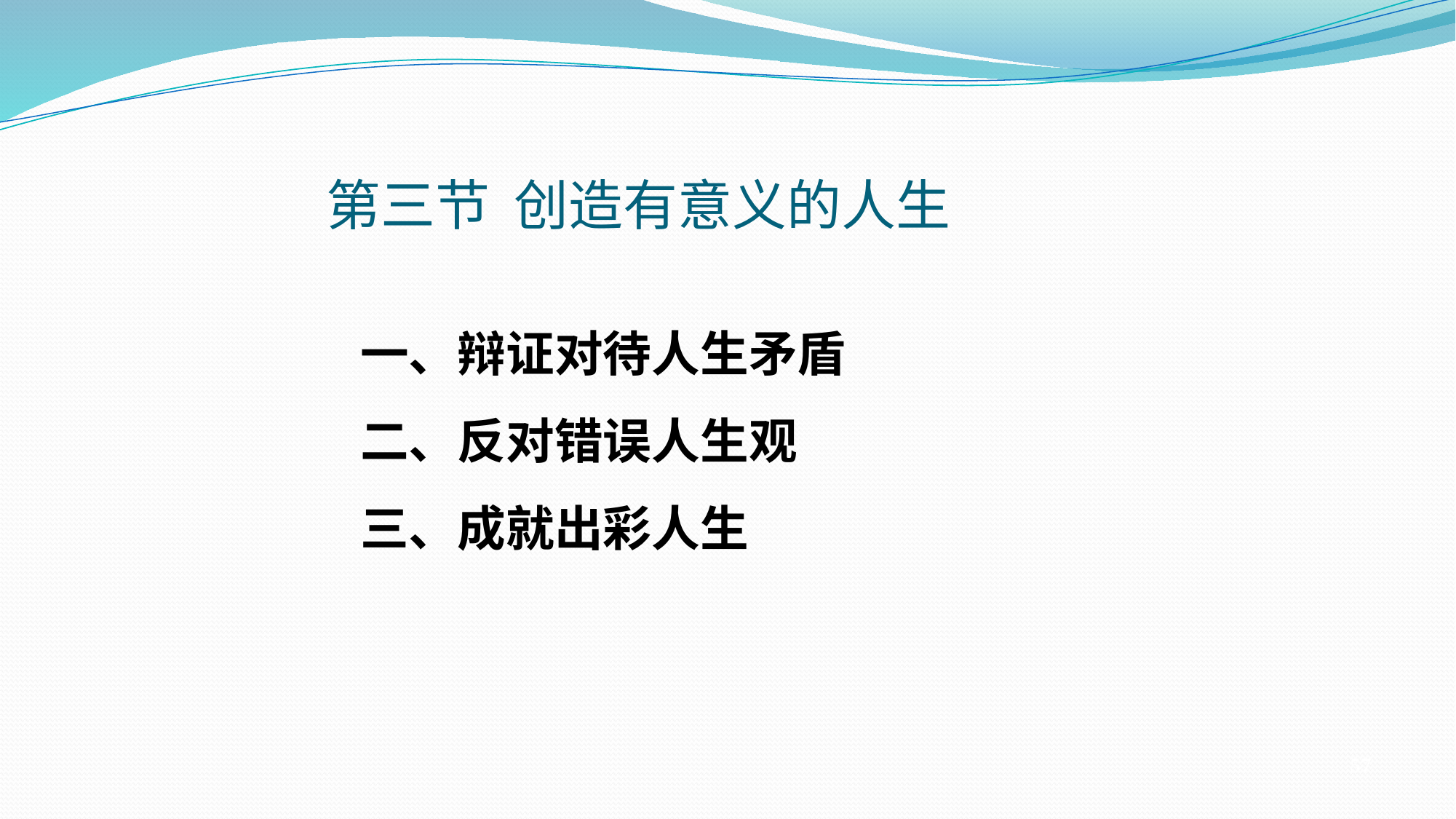

第三节  创造有意义的人生
一、辩证对待人生矛盾
二、反对错误人生观
三、成就出彩人生
57